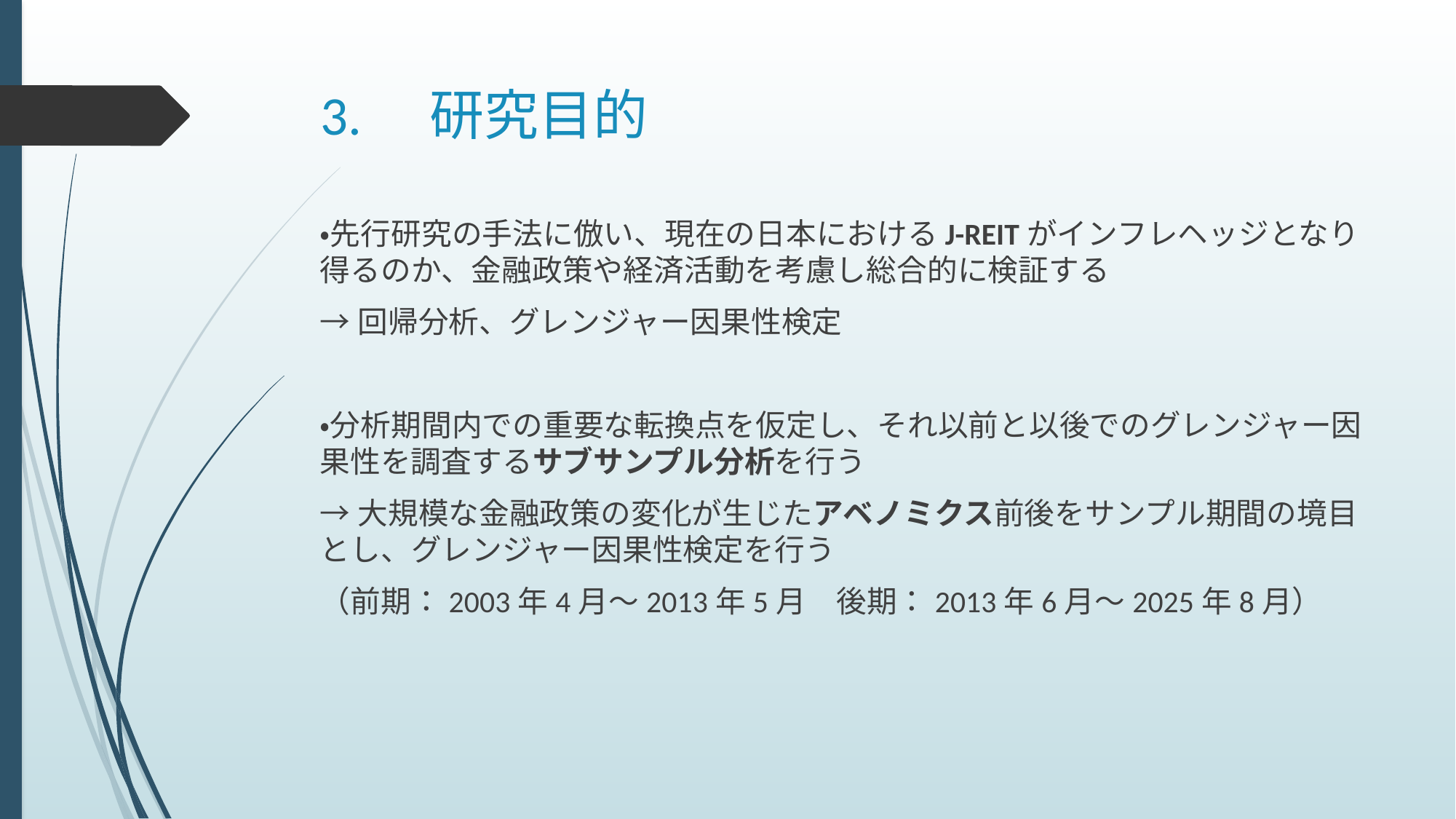

# 3.　研究目的
・先行研究の手法に倣い、現在の日本におけるJ-REITがインフレヘッジとなり得るのか、金融政策や経済活動を考慮し総合的に検証する
→回帰分析、グレンジャー因果性検定

・分析期間内での重要な転換点を仮定し、それ以前と以後でのグレンジャー因果性を調査するサブサンプル分析を行う
→大規模な金融政策の変化が生じたアベノミクス前後をサンプル期間の境目とし、グレンジャー因果性検定を行う
（前期：2003年4月～2013年5月　後期：2013年6月～2025年8月）